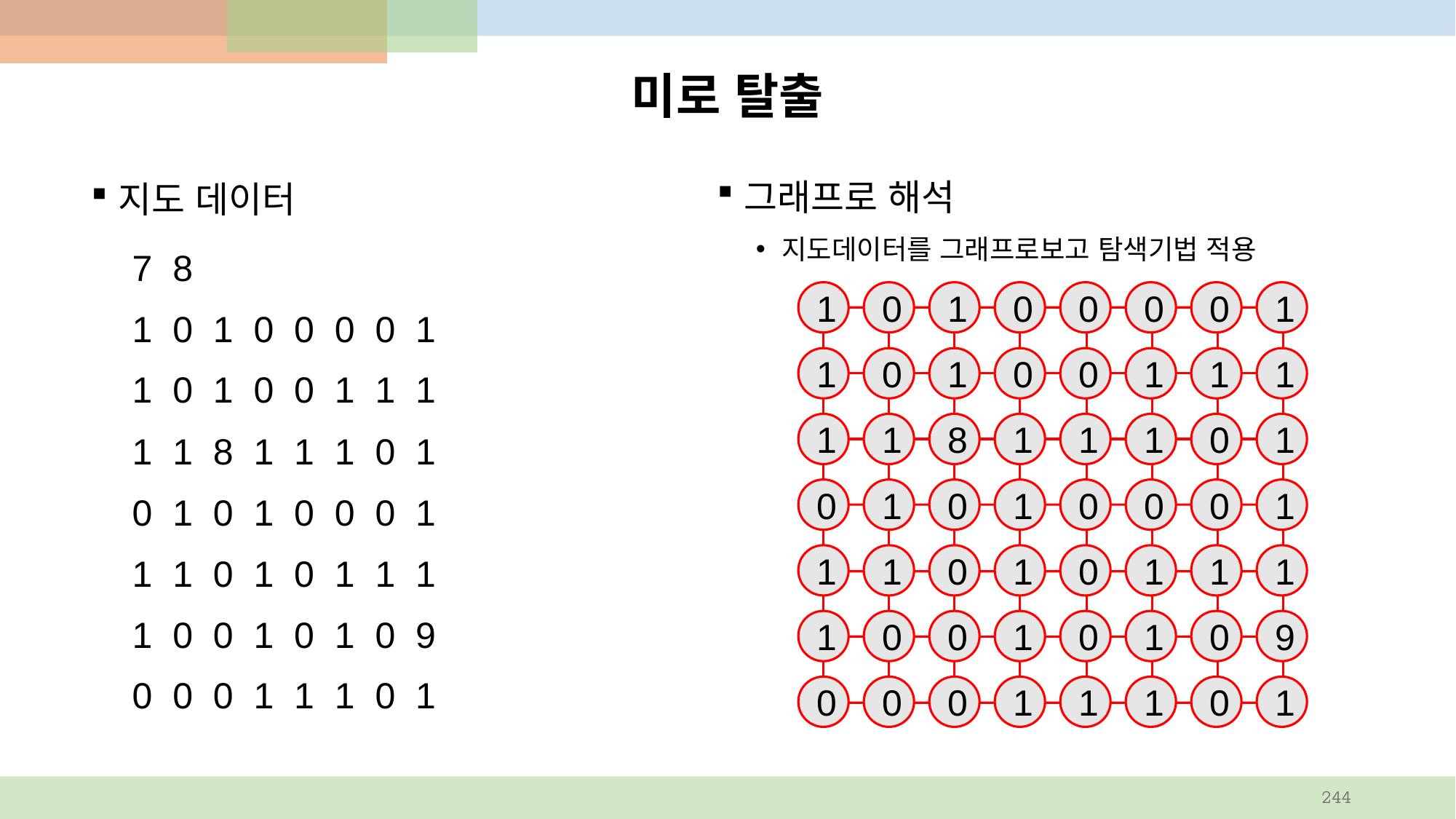

# 미로 탈출
그래프로 해석
지도데이터를 그래프로보고 탐색기법 적용
지도 데이터
7  8
1  0  1  0  0  0  0  1
1  0  1  0  0  1  1  1
1  1  8  1  1  1  0  1
0  1  0  1  0  0  0  1
1  1  0  1  0  1  1  1
1  0  0  1  0  1  0  9
0  0  0  1  1  1  0  1
1
0
1
0
0
0
0
1
1
0
1
0
0
1
1
1
1
1
8
1
1
1
0
1
0
1
0
1
0
0
0
1
1
1
0
1
0
1
1
1
1
0
0
1
0
1
0
9
0
0
0
1
1
1
0
1
244